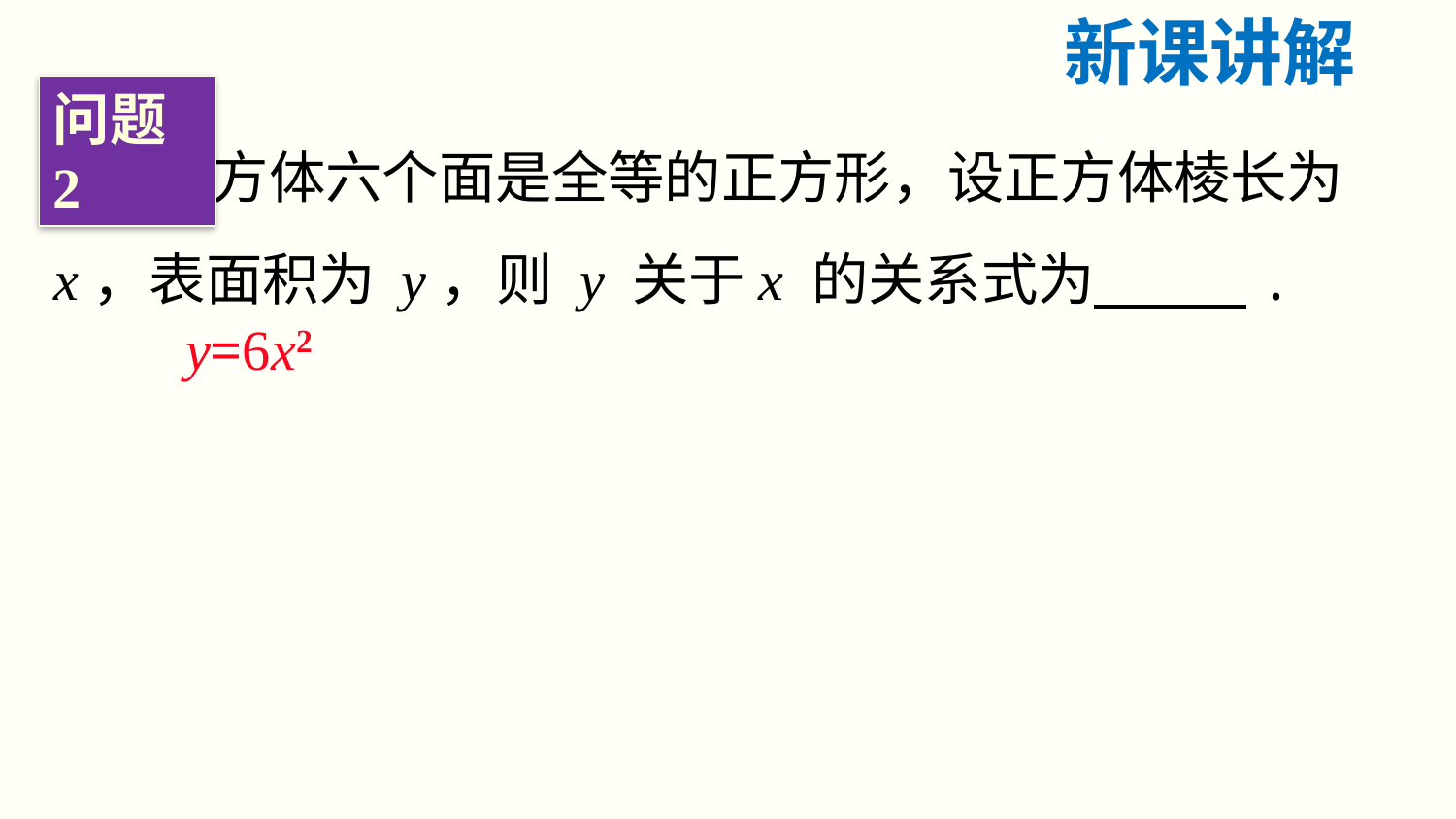

新课讲解
问题2
       正方体六个面是全等的正方形，设正方体棱长为 x，表面积为 y，则 y 关于x 的关系式为            .
 y=6x2